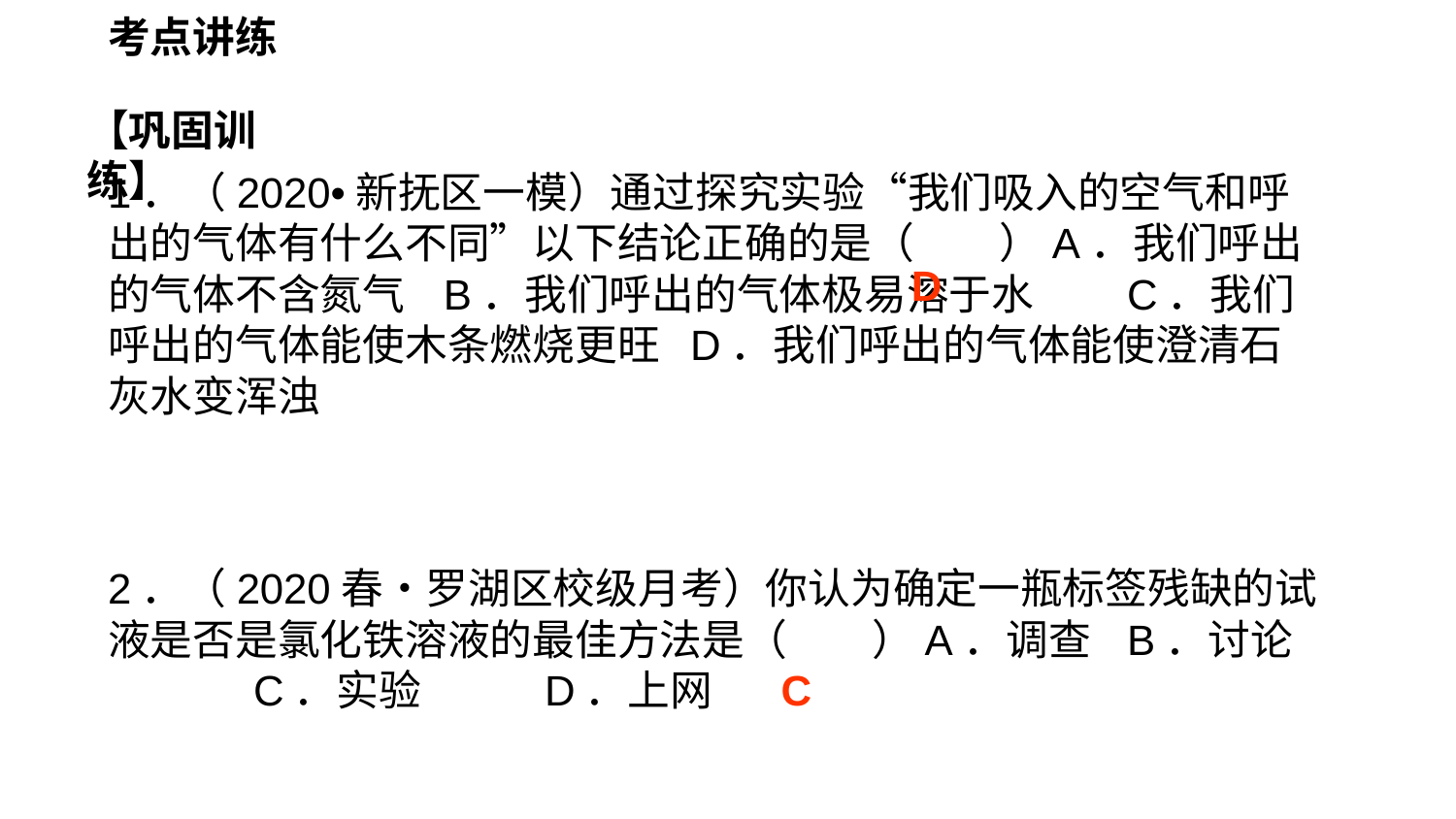

考点讲练
【巩固训练】
1．（2020•新抚区一模）通过探究实验“我们吸入的空气和呼出的气体有什么不同”以下结论正确的是（　　）A．我们呼出的气体不含氮气   B．我们呼出的气体极易溶于水	C．我们呼出的气体能使木条燃烧更旺	D．我们呼出的气体能使澄清石灰水变浑浊

D
2．（2020春•罗湖区校级月考）你认为确定一瓶标签残缺的试液是否是氯化铁溶液的最佳方法是（　　）A．调查	B．讨论	C．实验	D．上网

C